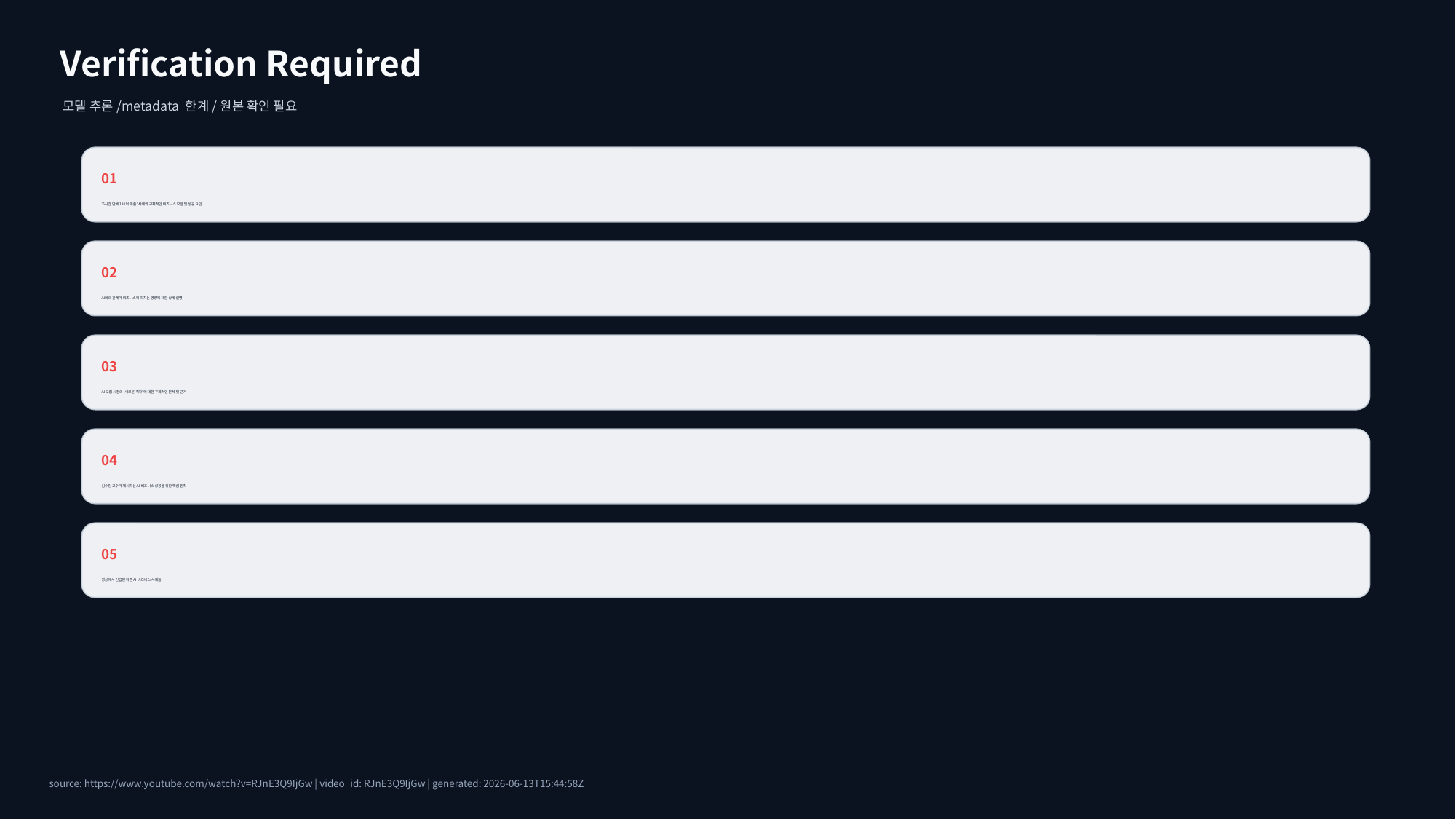

Verification Required
모델 추론/metadata 한계/원본 확인 필요

01
'6시간 만에 110억 매출' 사례의 구체적인 비즈니스 모델 및 성공 요인

02
AI와의 관계가 비즈니스에 미치는 영향에 대한 상세 설명

03
AI 도입 시점의 '새로운 격차'에 대한 구체적인 분석 및 근거

04
김수민 교수가 제시하는 AI 비즈니스 성공을 위한 핵심 원칙

05
영상에서 언급된 다른 AI 비즈니스 사례들
source: https://www.youtube.com/watch?v=RJnE3Q9IjGw | video_id: RJnE3Q9IjGw | generated: 2026-06-13T15:44:58Z